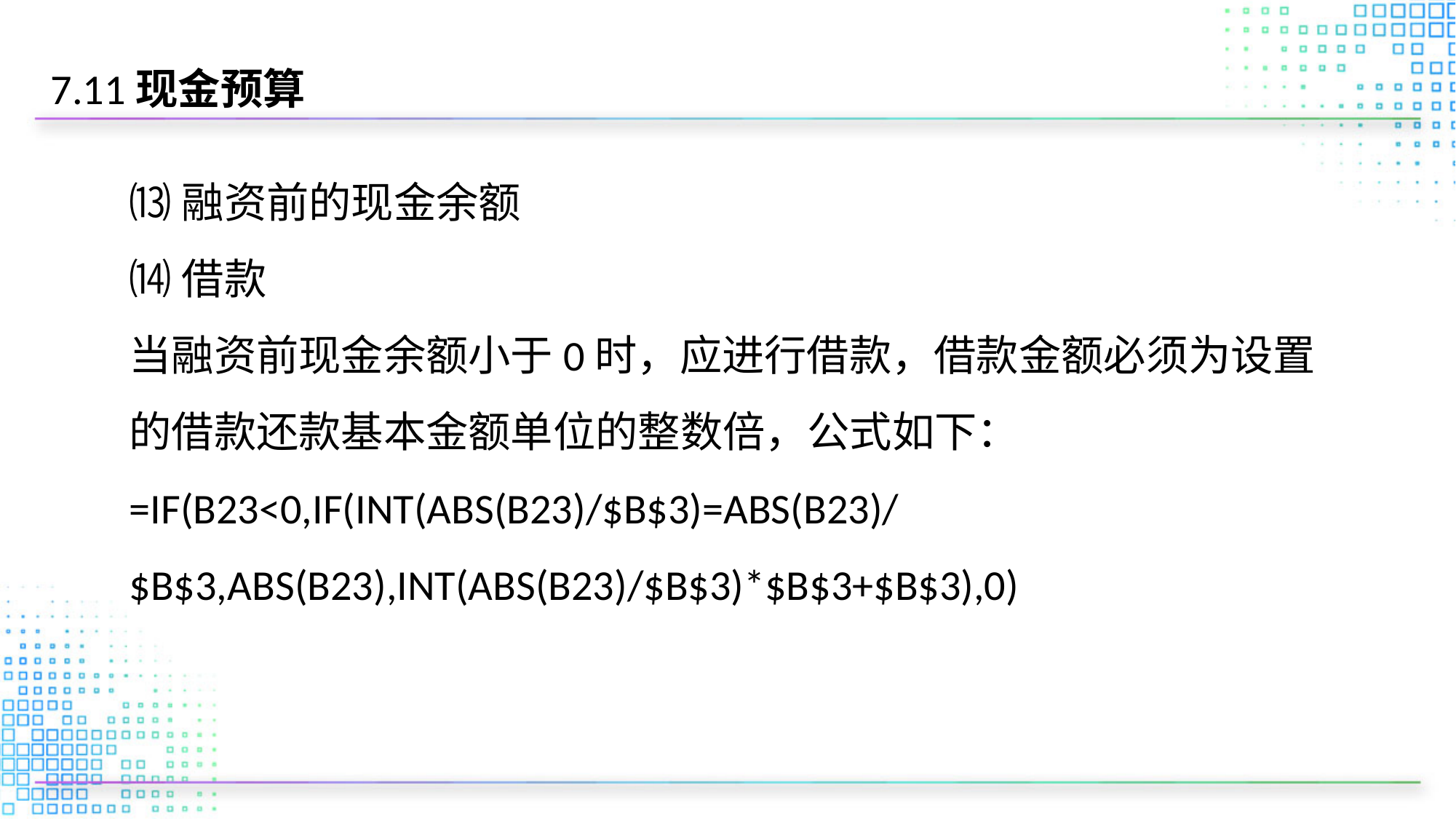

# 7.11现金预算
⒀融资前的现金余额
⒁借款
当融资前现金余额小于0时，应进行借款，借款金额必须为设置的借款还款基本金额单位的整数倍，公式如下：=IF(B23<0,IF(INT(ABS(B23)/$B$3)=ABS(B23)/$B$3,ABS(B23),INT(ABS(B23)/$B$3)*$B$3+$B$3),0)